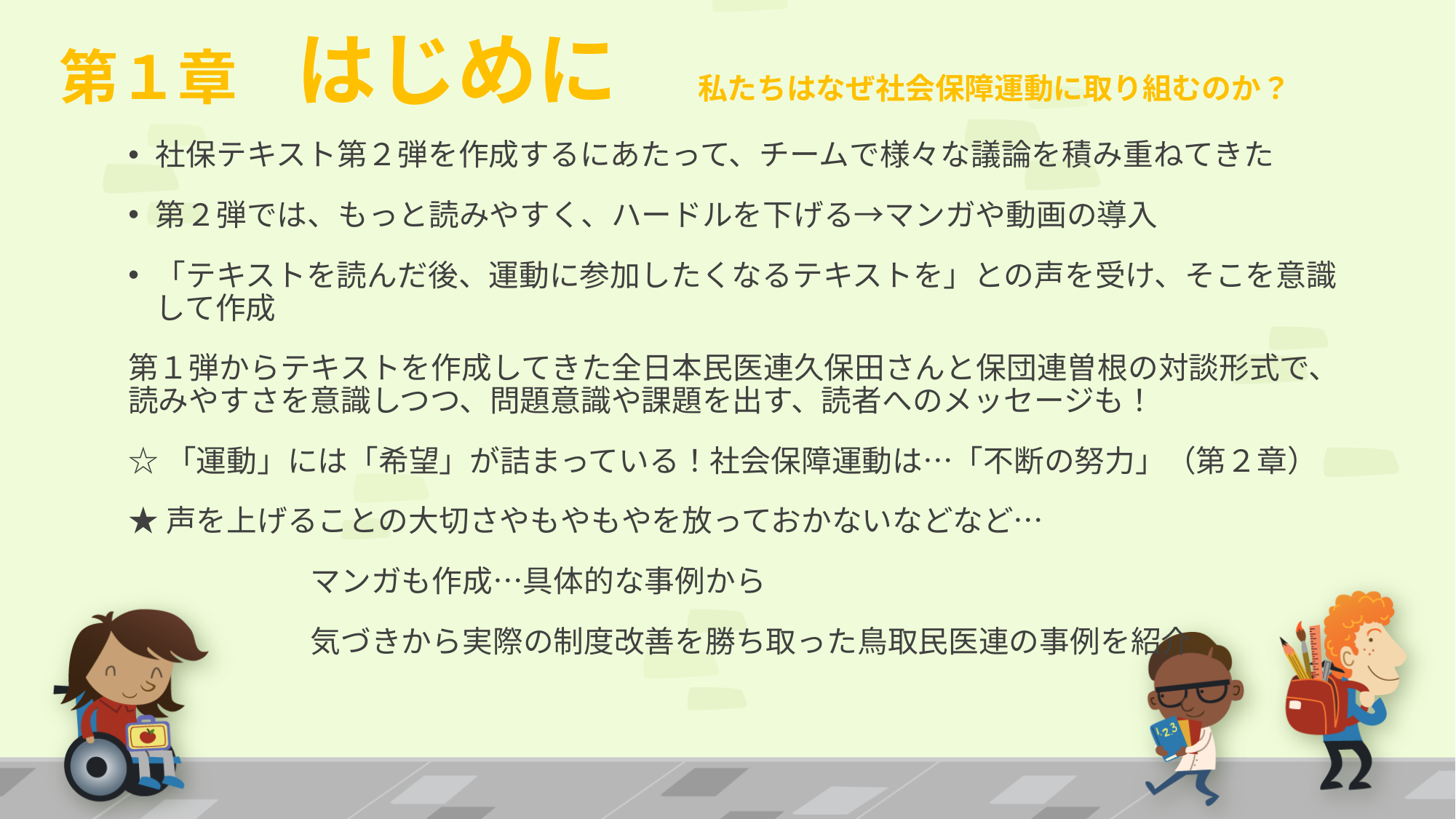

# 第１章　はじめに　私たちはなぜ社会保障運動に取り組むのか？
社保テキスト第２弾を作成するにあたって、チームで様々な議論を積み重ねてきた
第２弾では、もっと読みやすく、ハードルを下げる→マンガや動画の導入
「テキストを読んだ後、運動に参加したくなるテキストを」との声を受け、そこを意識して作成
第１弾からテキストを作成してきた全日本民医連久保田さんと保団連曽根の対談形式で、読みやすさを意識しつつ、問題意識や課題を出す、読者へのメッセージも！
☆「運動」には「希望」が詰まっている！社会保障運動は…「不断の努力」（第２章）
★声を上げることの大切さやもやもやを放っておかないなどなど…
　　　　　　マンガも作成…具体的な事例から
　　　　　　気づきから実際の制度改善を勝ち取った鳥取民医連の事例を紹介